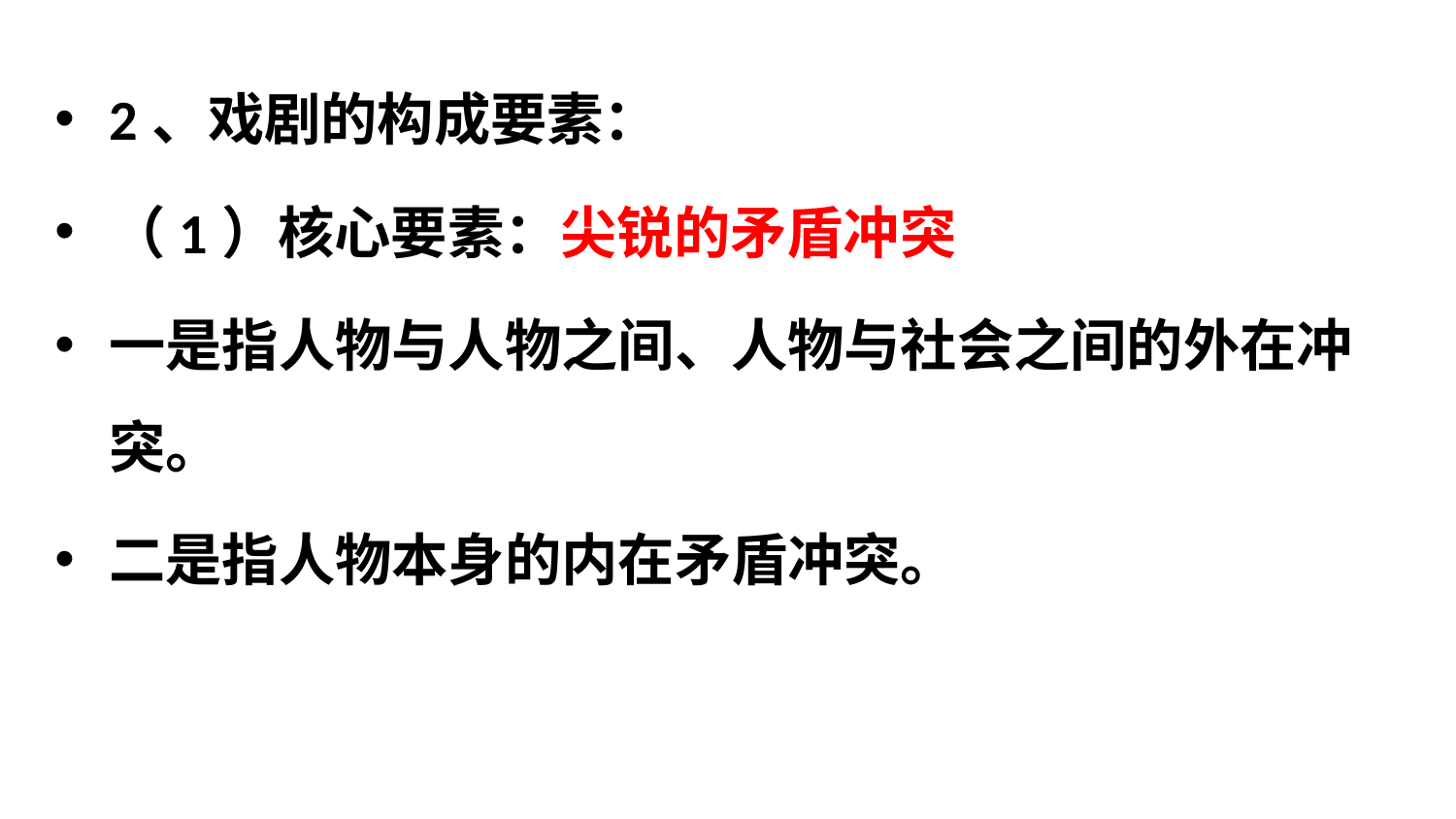

2、戏剧的构成要素：
（1）核心要素：尖锐的矛盾冲突
一是指人物与人物之间、人物与社会之间的外在冲突。
二是指人物本身的内在矛盾冲突。